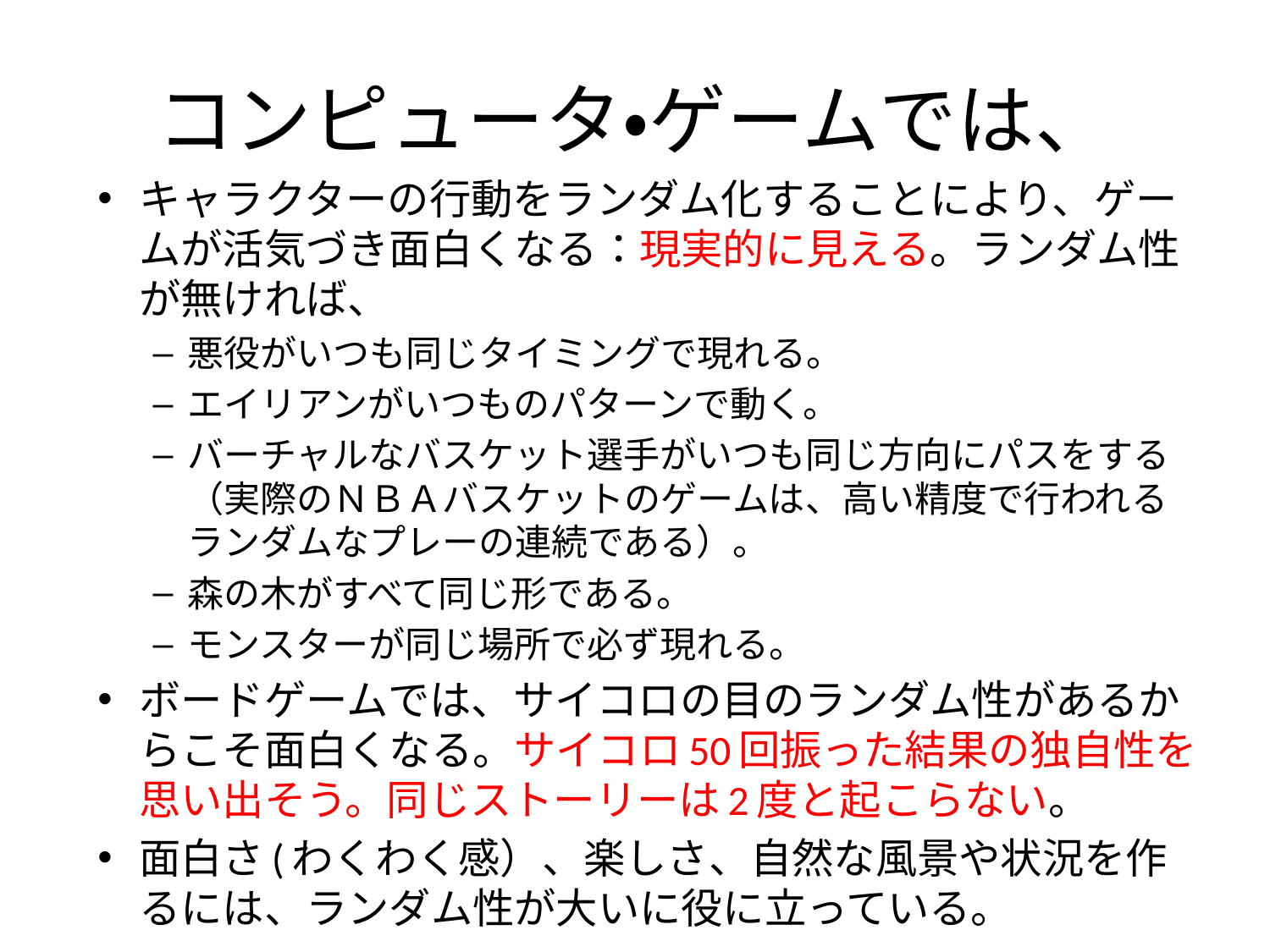

# コンピュータ・ゲームでは、
キャラクターの行動をランダム化することにより、ゲームが活気づき面白くなる：現実的に見える。ランダム性が無ければ、
悪役がいつも同じタイミングで現れる。
エイリアンがいつものパターンで動く。
バーチャルなバスケット選手がいつも同じ方向にパスをする（実際のＮＢＡバスケットのゲームは、高い精度で行われるランダムなプレーの連続である）。
森の木がすべて同じ形である。
モンスターが同じ場所で必ず現れる。
ボードゲームでは、サイコロの目のランダム性があるからこそ面白くなる。サイコロ50回振った結果の独自性を思い出そう。同じストーリーは2度と起こらない。
面白さ(わくわく感）、楽しさ、自然な風景や状況を作るには、ランダム性が大いに役に立っている。